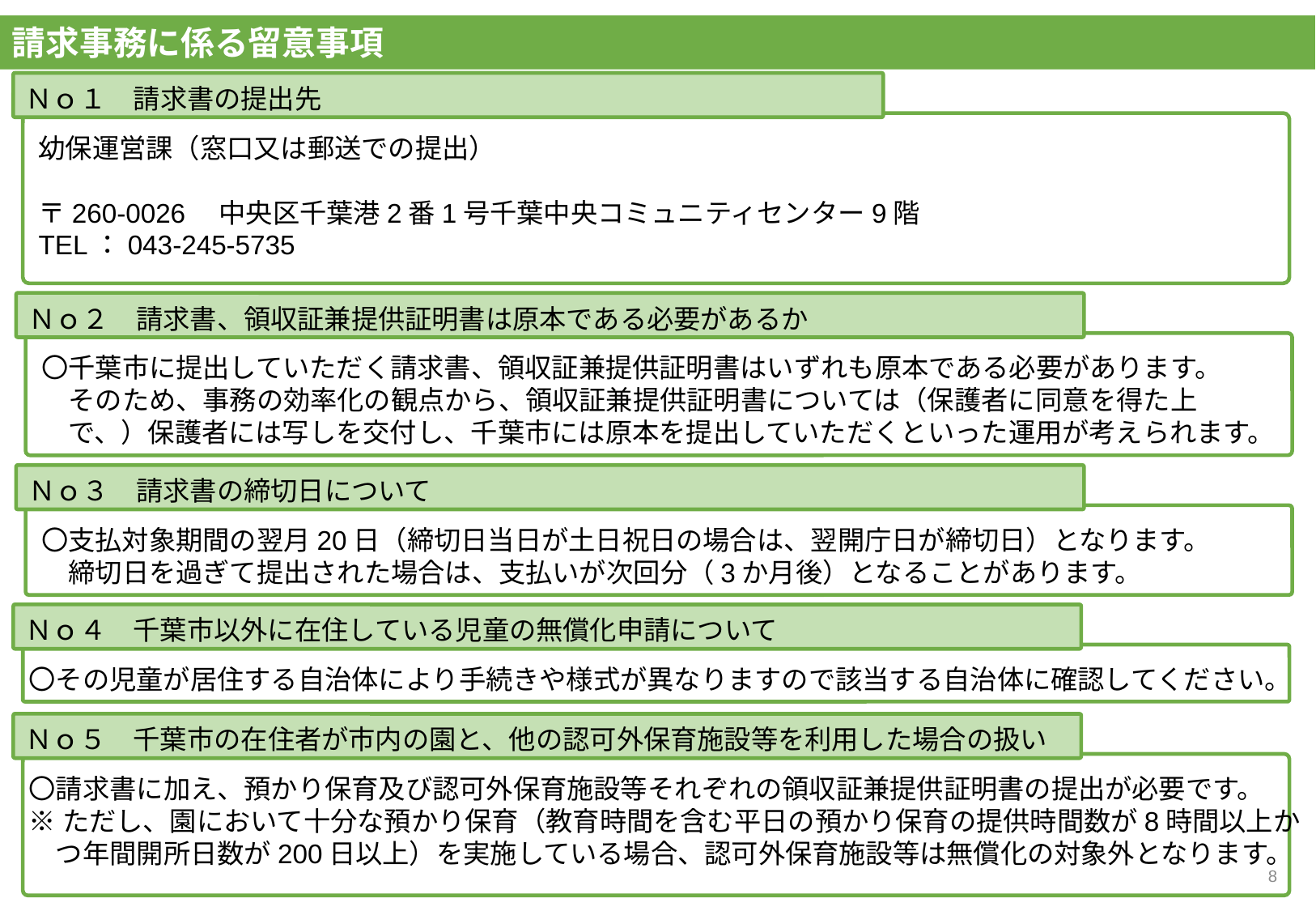

請求事務に係る留意事項
Ｎｏ１　請求書の提出先

幼保運営課（窓口又は郵送での提出）

〒260-0026　中央区千葉港2番1号千葉中央コミュニティセンター9階
TEL：043-245-5735
Ｎｏ２　請求書、領収証兼提供証明書は原本である必要があるか

〇千葉市に提出していただく請求書、領収証兼提供証明書はいずれも原本である必要があります。
　そのため、事務の効率化の観点から、領収証兼提供証明書については（保護者に同意を得た上
　で、）保護者には写しを交付し、千葉市には原本を提出していただくといった運用が考えられます。

Ｎｏ３　請求書の締切日について

〇支払対象期間の翌月20日（締切日当日が土日祝日の場合は、翌開庁日が締切日）となります。
　締切日を過ぎて提出された場合は、支払いが次回分（3か月後）となることがあります。
Ｎｏ４　千葉市以外に在住している児童の無償化申請について

〇その児童が居住する自治体により手続きや様式が異なりますので該当する自治体に確認してください。
Ｎｏ５　千葉市の在住者が市内の園と、他の認可外保育施設等を利用した場合の扱い

〇請求書に加え、預かり保育及び認可外保育施設等それぞれの領収証兼提供証明書の提出が必要です。
※ただし、園において十分な預かり保育（教育時間を含む平日の預かり保育の提供時間数が8時間以上か
　つ年間開所日数が200日以上）を実施している場合、認可外保育施設等は無償化の対象外となります。
8